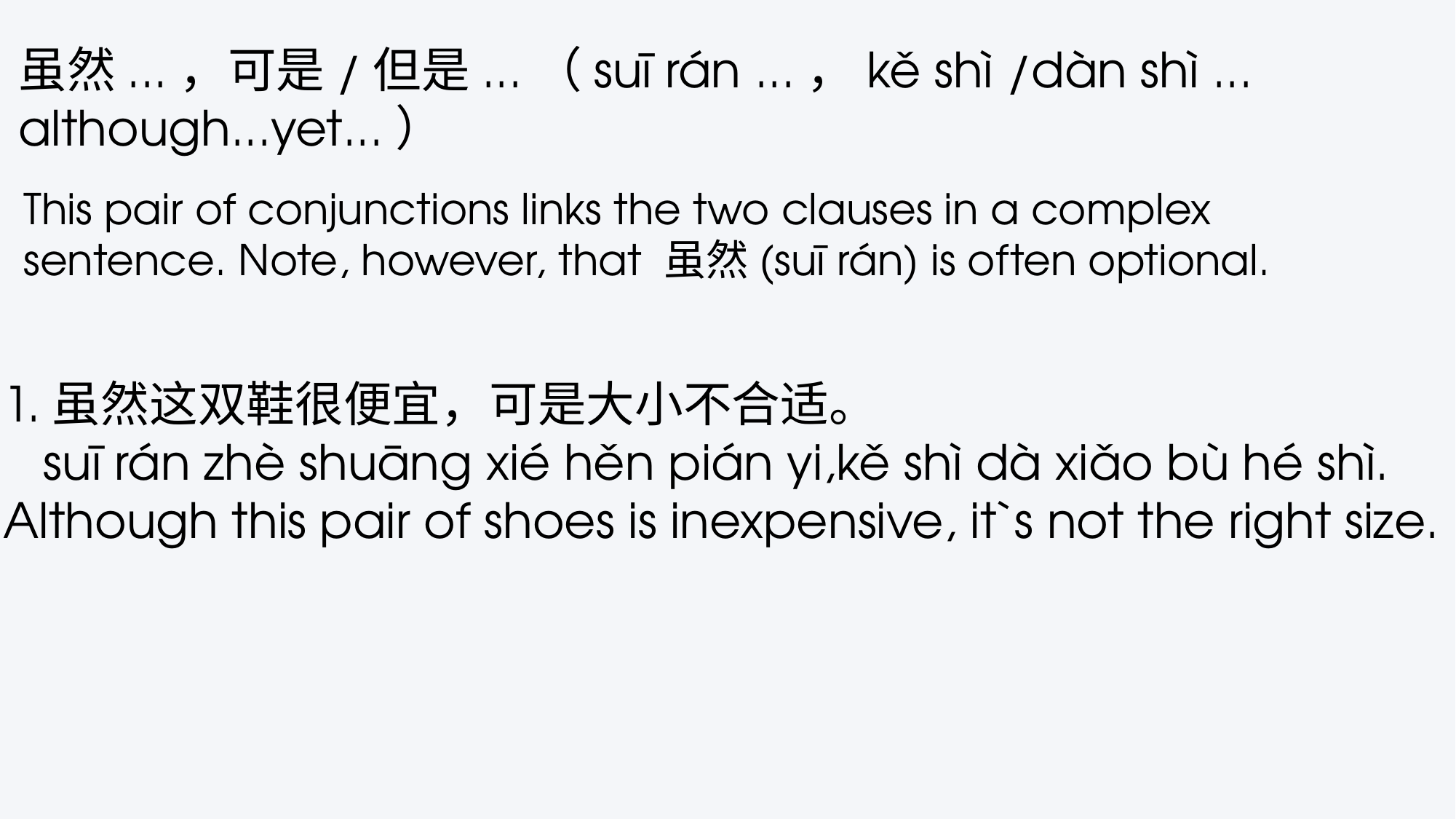

虽然...，可是/但是...（suī rán ...，kě shì /dàn shì ...
although...yet...）
This pair of conjunctions links the two clauses in a complex sentence. Note, however, that 虽然(suī rán) is often optional.
1.虽然这双鞋很便宜，可是大小不合适。
   suī rán zhè shuāng xié hěn pián yi,kě shì dà xiǎo bù hé shì.
Although this pair of shoes is inexpensive, it`s not the right size.